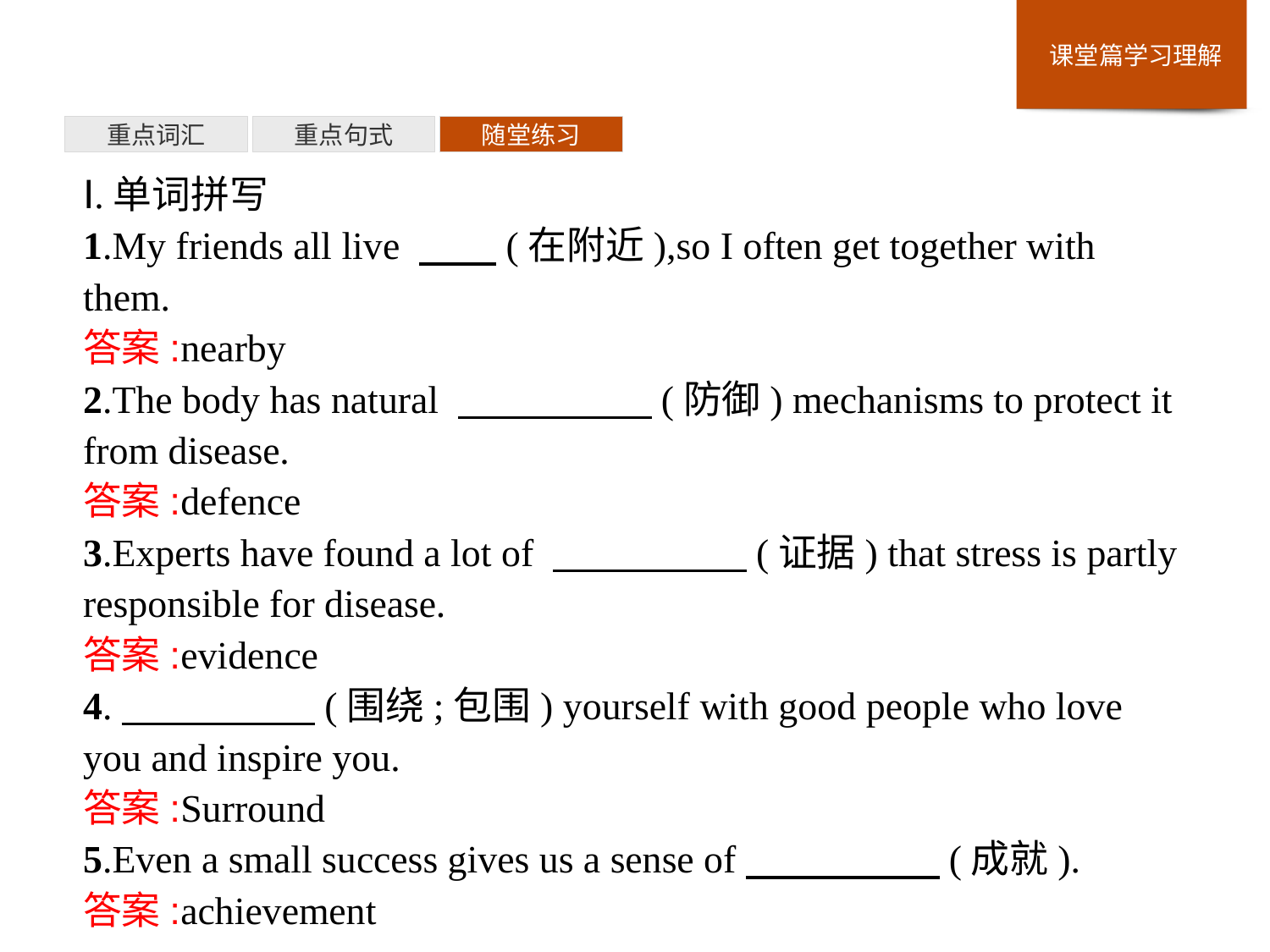

重点词汇
重点句式
随堂练习
Ⅰ.单词拼写
1.My friends all live 　　(在附近),so I often get together with them.
答案:nearby
2.The body has natural 　　　　　(防御) mechanisms to protect it from disease.
答案:defence
3.Experts have found a lot of 　　　　　(证据) that stress is partly responsible for disease.
答案:evidence
4.　　　　　(围绕;包围) yourself with good people who love you and inspire you.
答案:Surround
5.Even a small success gives us a sense of　　　　　(成就).
答案:achievement